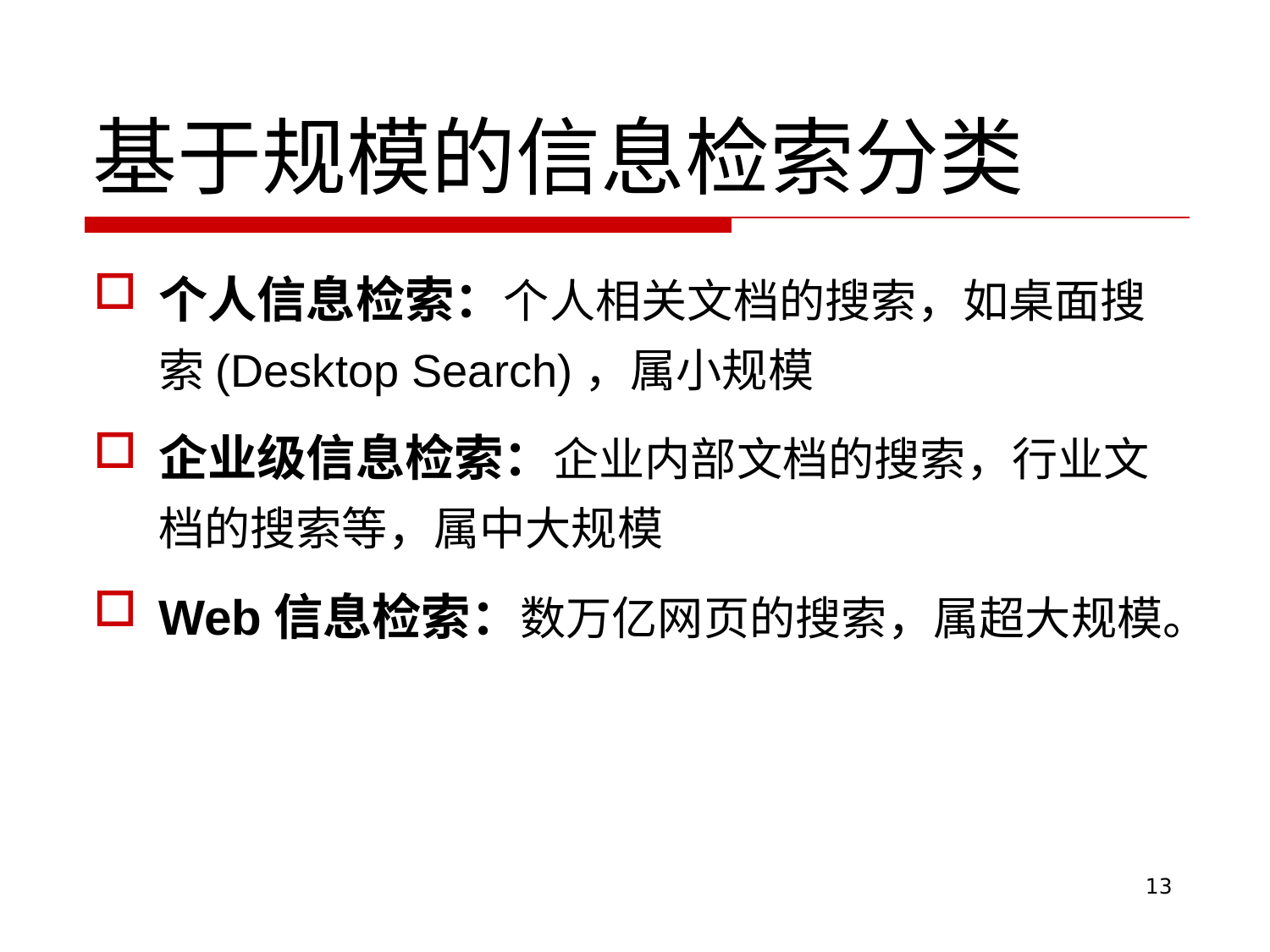

# 基于规模的信息检索分类
个人信息检索：个人相关文档的搜索，如桌面搜索(Desktop Search)，属小规模
企业级信息检索：企业内部文档的搜索，行业文档的搜索等，属中大规模
Web信息检索：数万亿网页的搜索，属超大规模。
13